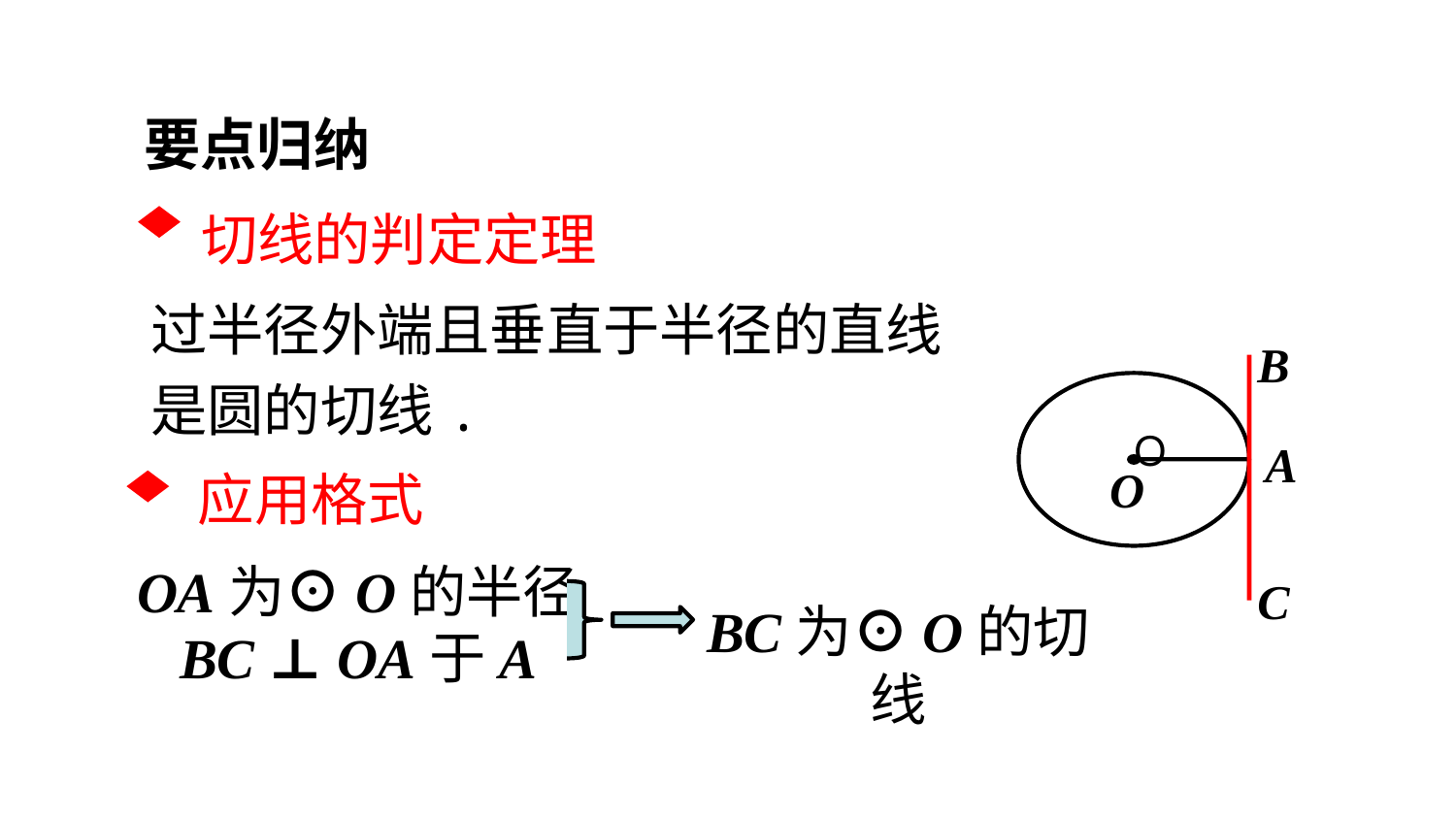

要点归纳
  切线的判定定理

过半径外端且垂直于半径的直线是圆的切线.
B

Ｏ
A

O
应用格式

OA为⊙O的半径
C

BC为⊙O的切线
BC ⊥ OA于A